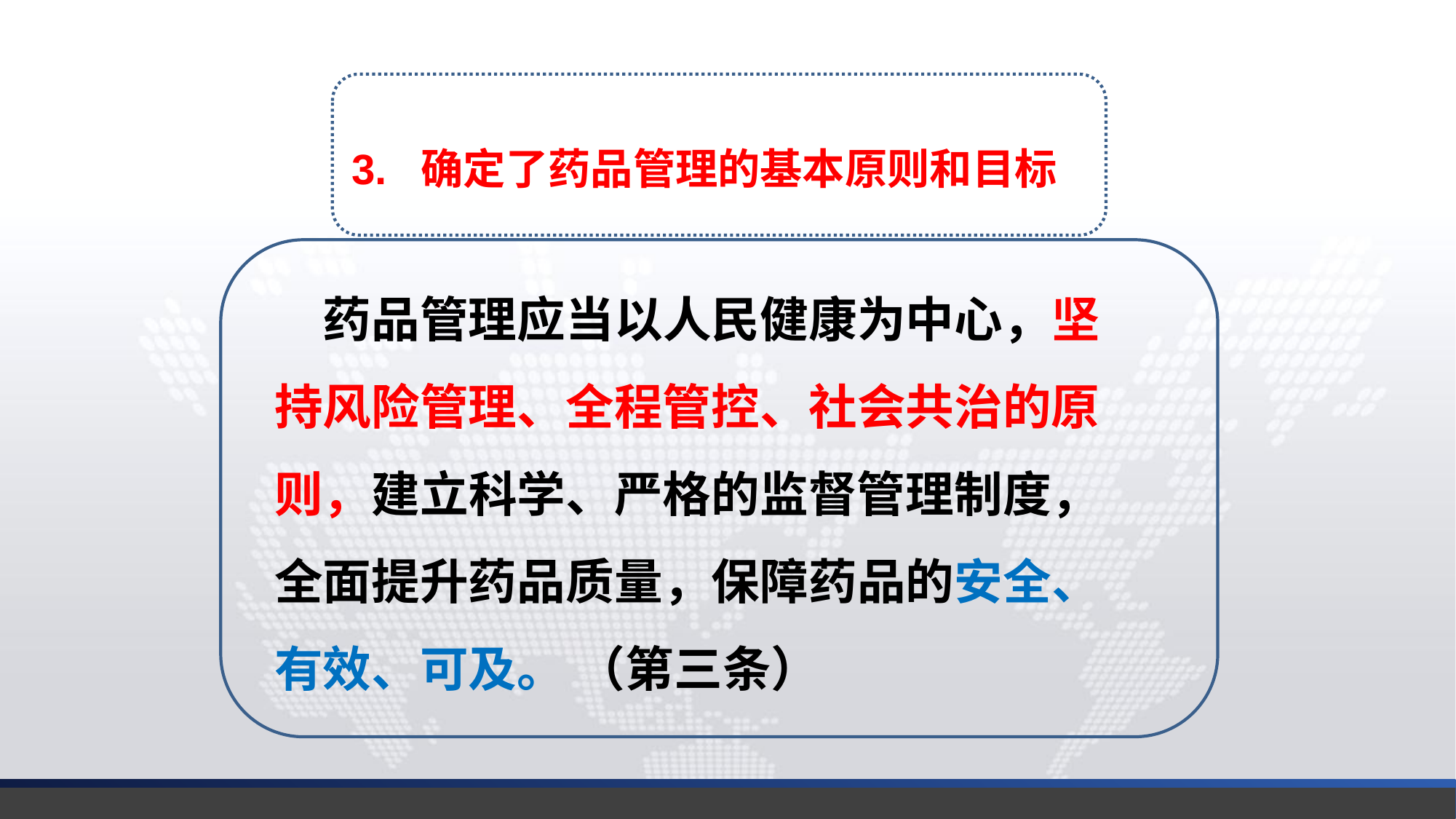

3.  确定了药品管理的基本原则和目标

　药品管理应当以人民健康为中心，坚持风险管理、全程管控、社会共治的原则，建立科学、严格的监督管理制度，全面提升药品质量，保障药品的安全、有效、可及。 （第三条）

延时符